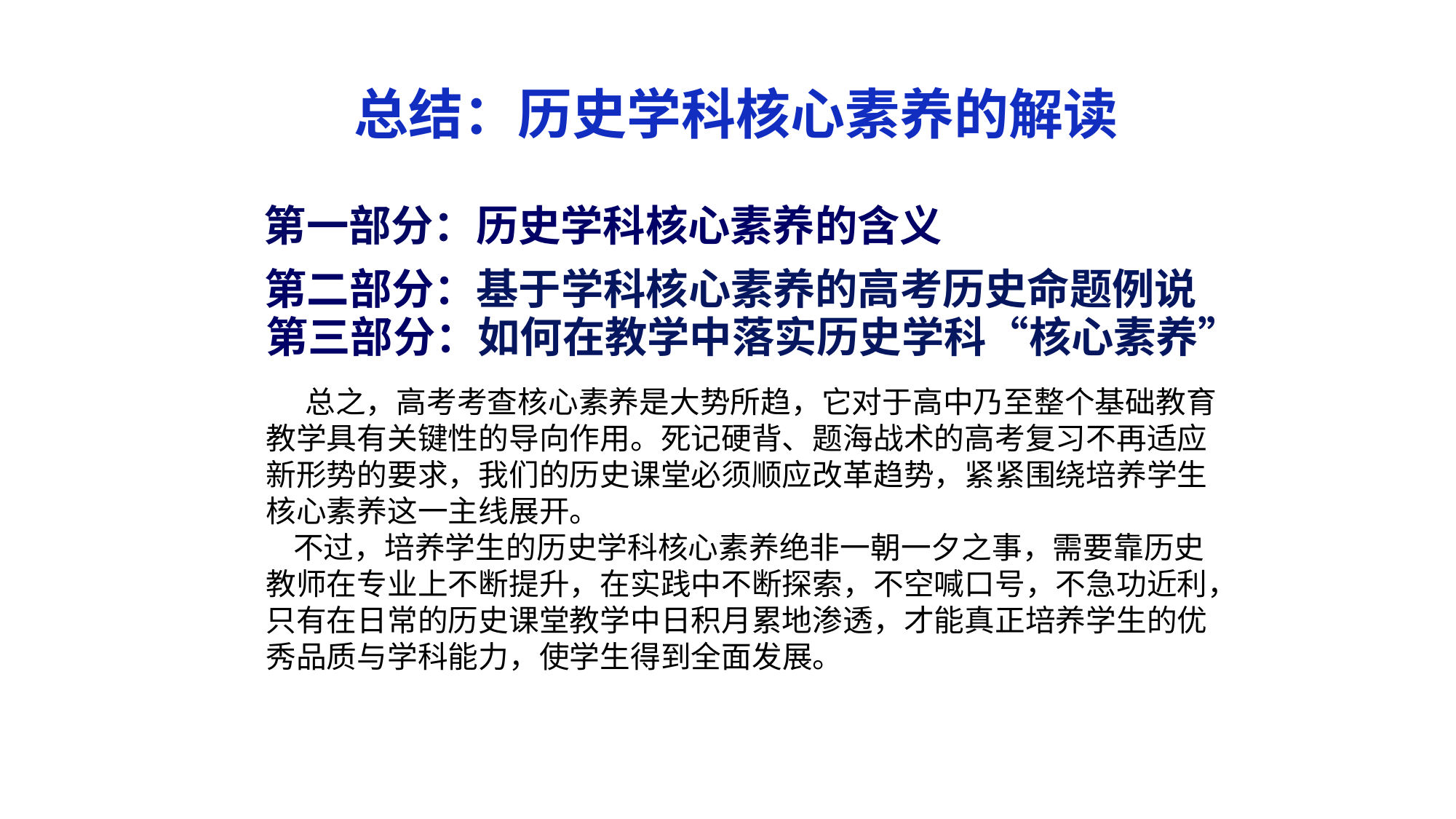

总结：历史学科核心素养的解读
第一部分：历史学科核心素养的含义
第二部分：基于学科核心素养的高考历史命题例说
第三部分：如何在教学中落实历史学科“核心素养”
     总之，高考考查核心素养是大势所趋，它对于高中乃至整个基础教育教学具有关键性的导向作用。死记硬背、题海战术的高考复习不再适应新形势的要求，我们的历史课堂必须顺应改革趋势，紧紧围绕培养学生核心素养这一主线展开。
   不过，培养学生的历史学科核心素养绝非一朝一夕之事，需要靠历史教师在专业上不断提升，在实践中不断探索，不空喊口号，不急功近利，只有在日常的历史课堂教学中日积月累地渗透，才能真正培养学生的优秀品质与学科能力，使学生得到全面发展。